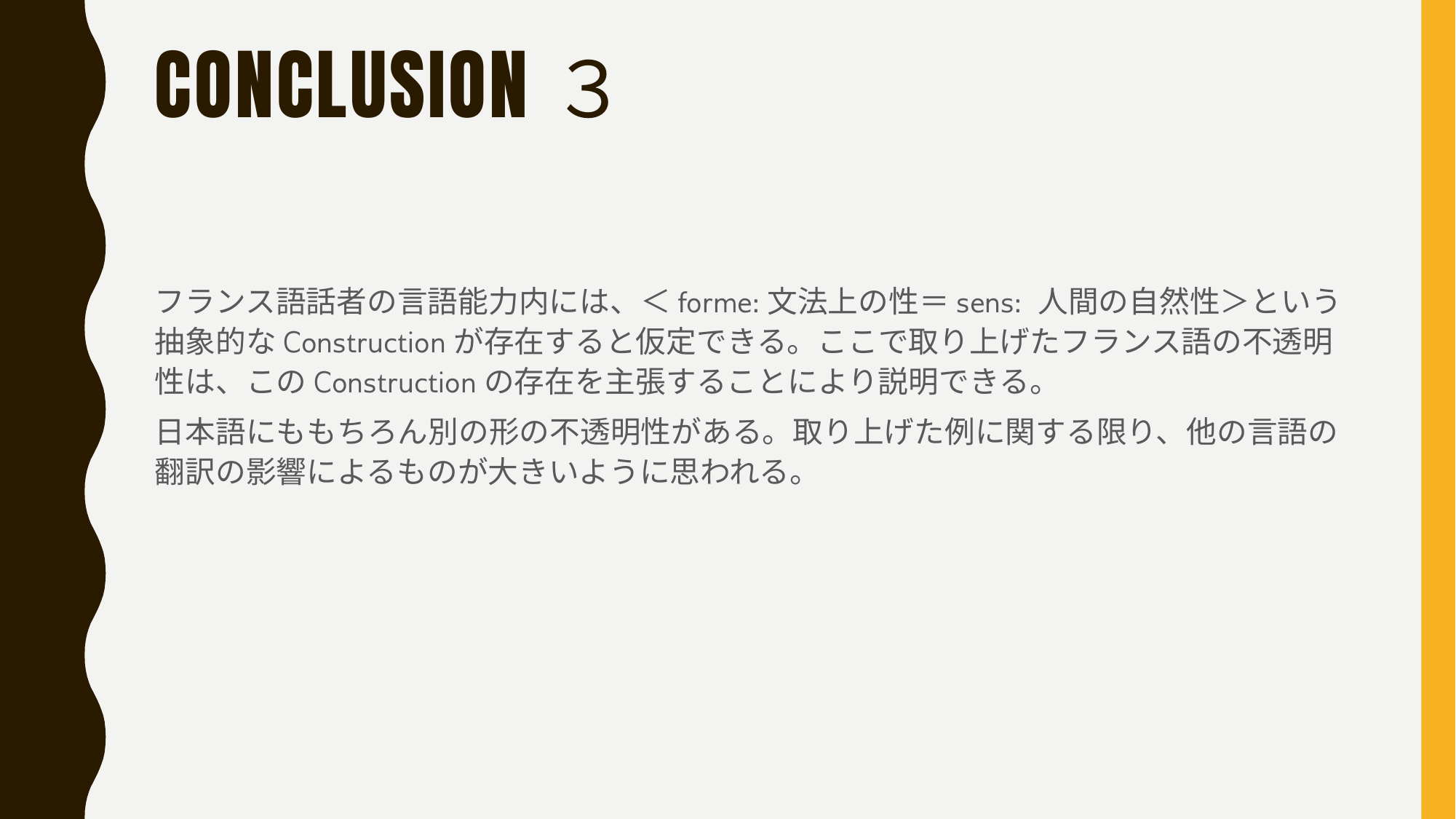

# Conclusion３
フランス語話者の言語能力内には、＜forme:文法上の性＝sens: 人間の自然性＞という抽象的なConstructionが存在すると仮定できる。ここで取り上げたフランス語の不透明性は、このConstructionの存在を主張することにより説明できる。
日本語にももちろん別の形の不透明性がある。取り上げた例に関する限り、他の言語の翻訳の影響によるものが大きいように思われる。